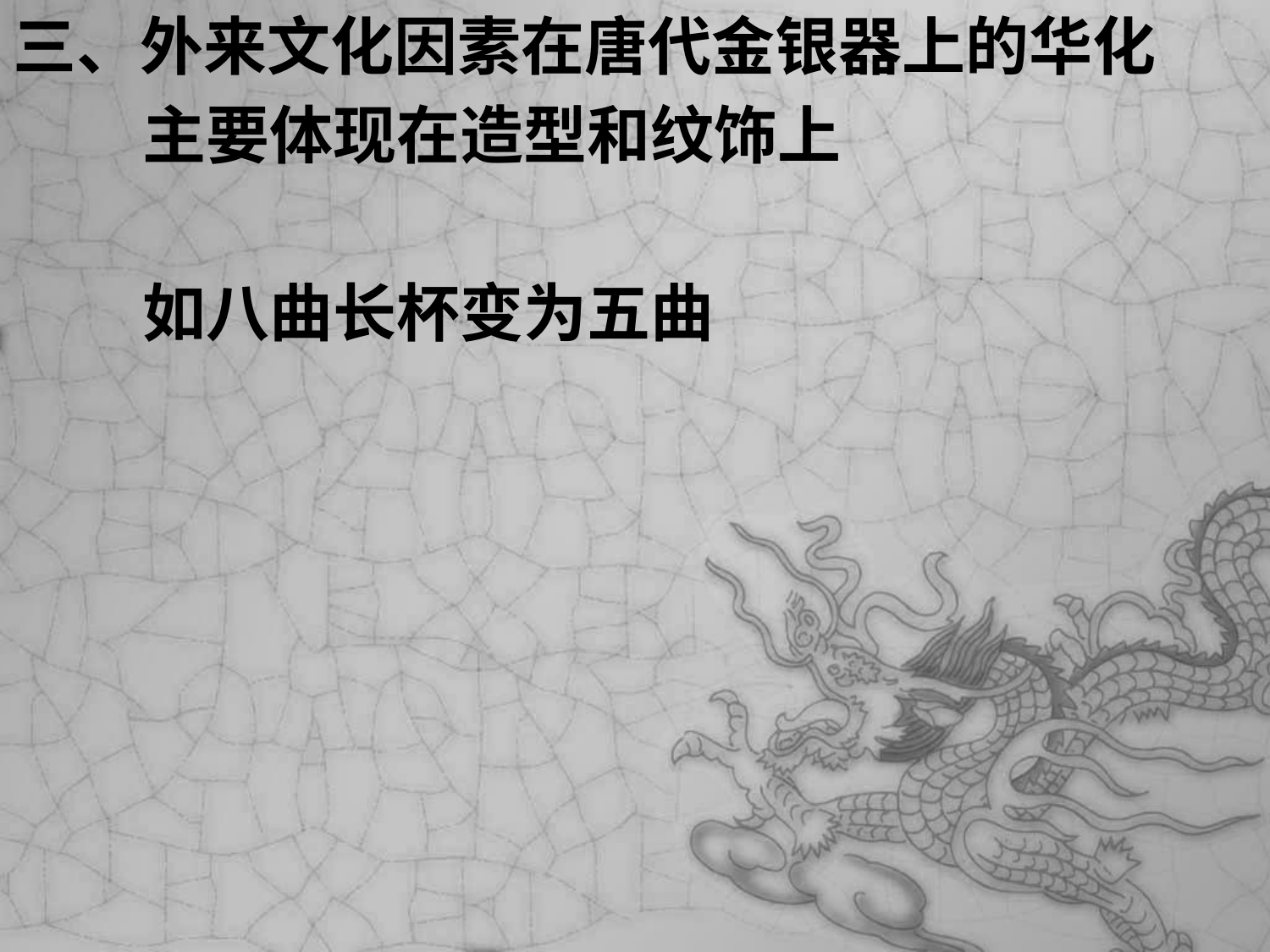

三、外来文化因素在唐代金银器上的华化
        主要体现在造型和纹饰上

        如八曲长杯变为五曲